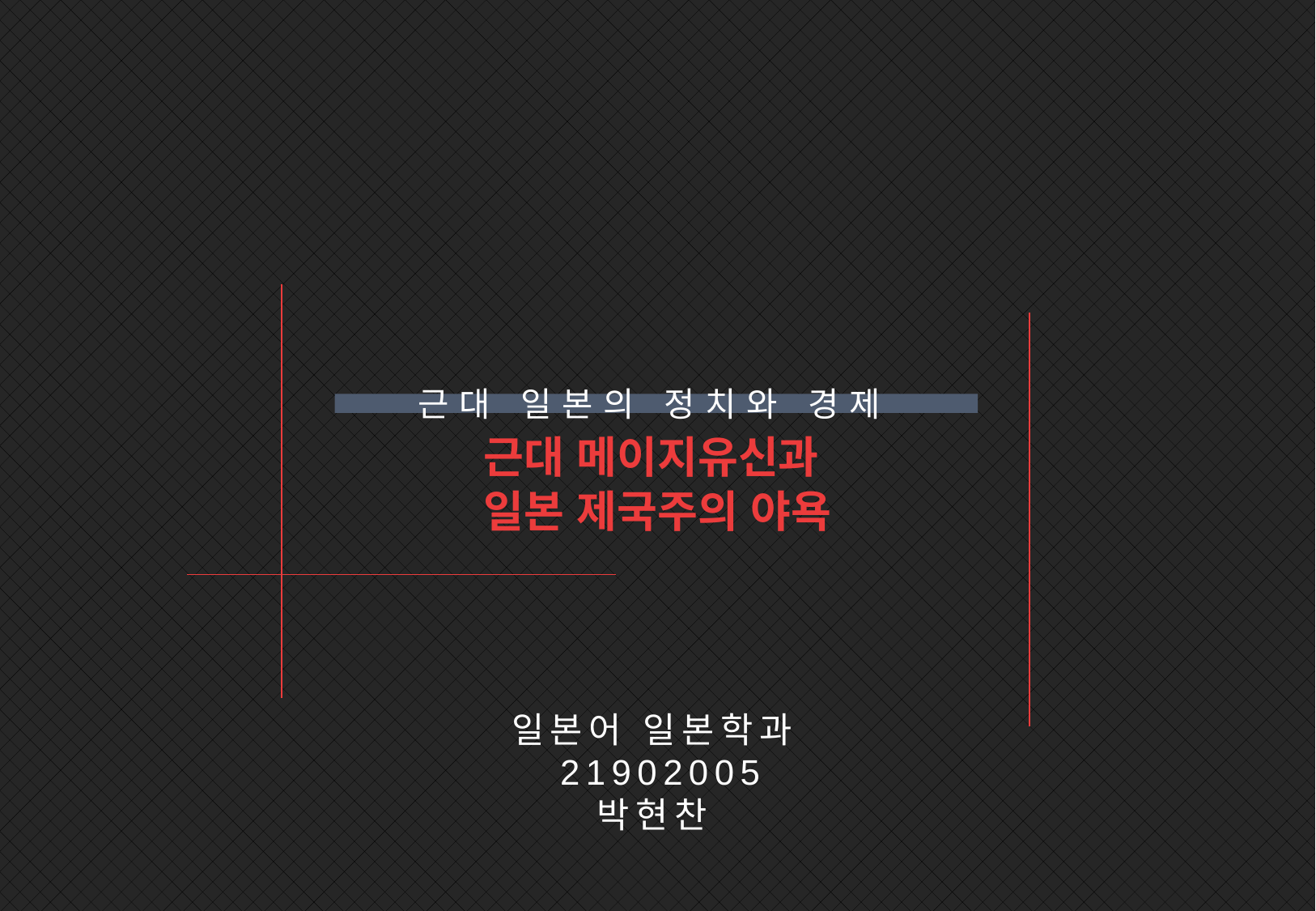

근대 일본의 정치와 경제

근대 메이지유신과
일본 제국주의 야욕
일본어 일본학과
21902005
박현찬